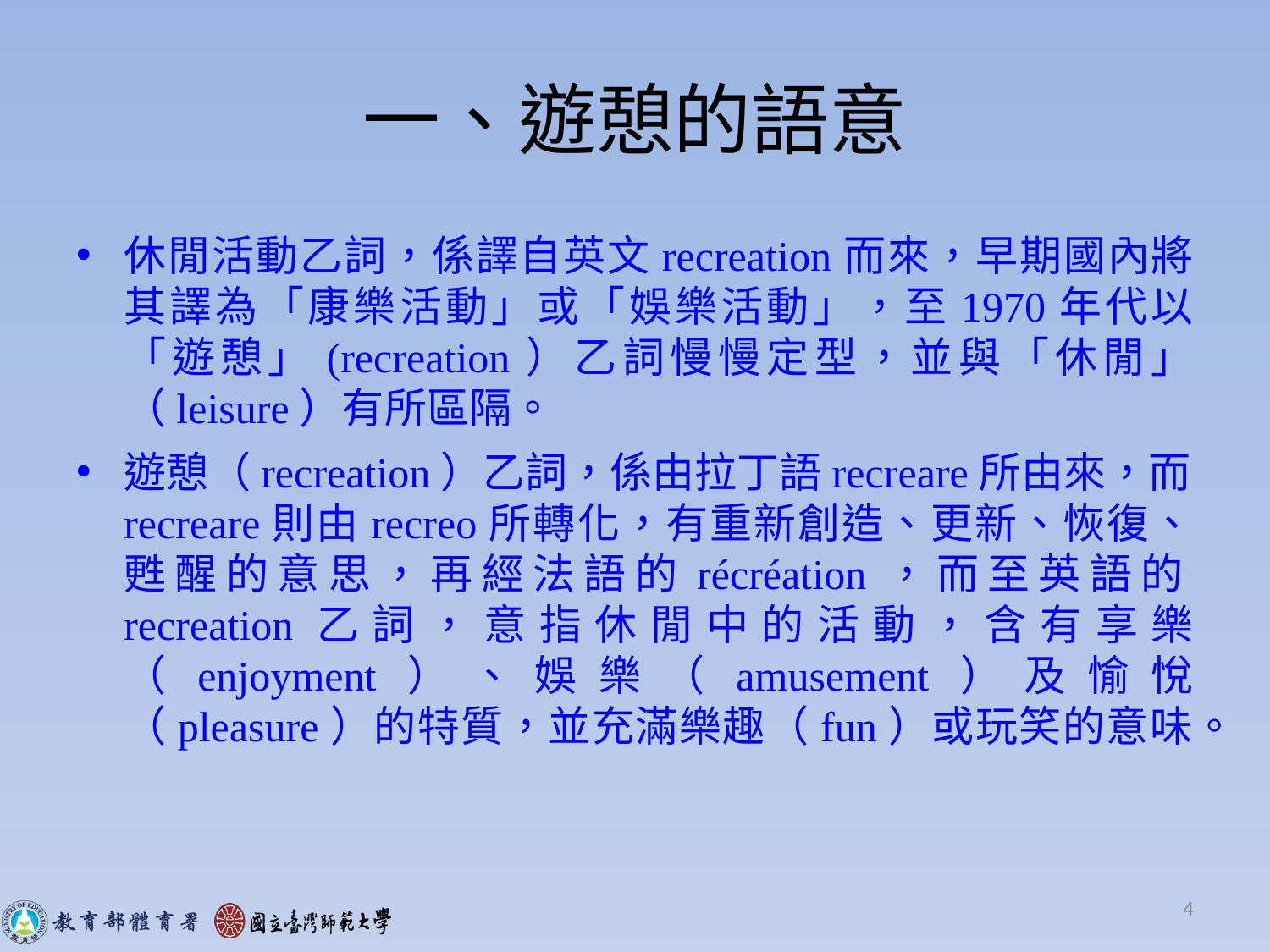

# 一、遊憩的語意
休閒活動乙詞，係譯自英文recreation而來，早期國內將其譯為「康樂活動」或「娛樂活動」，至1970年代以「遊憩」(recreation）乙詞慢慢定型，並與「休閒」（leisure）有所區隔。
遊憩（recreation）乙詞，係由拉丁語recreare所由來，而recreare則由recreo所轉化，有重新創造、更新、恢復、甦醒的意思，再經法語的récréation，而至英語的recreation乙詞，意指休閒中的活動，含有享樂（enjoyment）、娛樂（amusement）及愉悅（pleasure）的特質，並充滿樂趣（fun）或玩笑的意味。

4